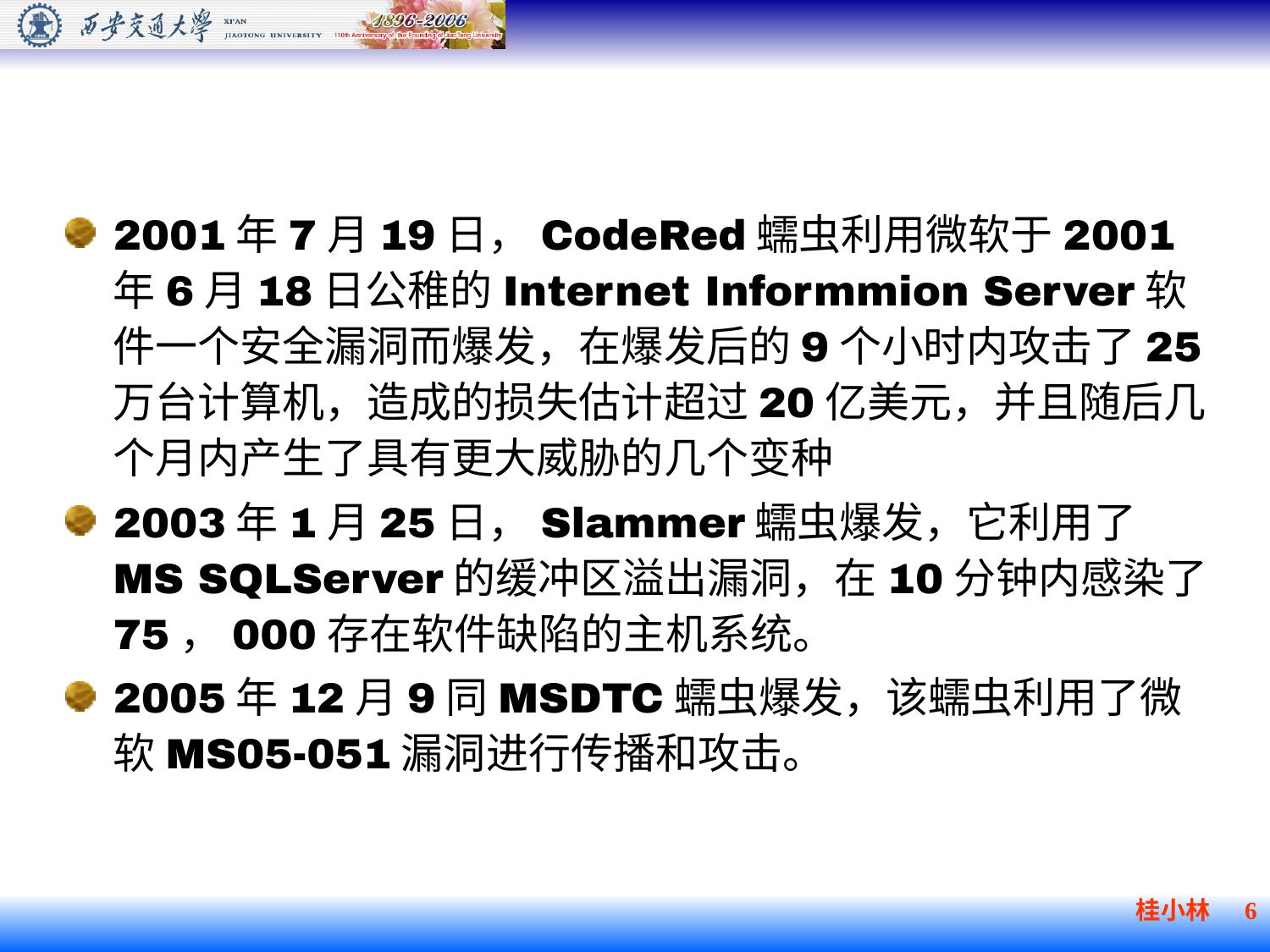

#
2001年7月19日，CodeRed蠕虫利用微软于2001年6月18日公稚的Internet Informmion Server软件一个安全漏洞而爆发，在爆发后的9个小时内攻击了25万台计算机，造成的损失估计超过20亿美元，并且随后几个月内产生了具有更大威胁的几个变种
2003年1月25日，Slammer蠕虫爆发，它利用了MS SQLServer的缓冲区溢出漏洞，在10分钟内感染了75，000存在软件缺陷的主机系统。
2005年12月9同MSDTC蠕虫爆发，该蠕虫利用了微软MS05-051漏洞进行传播和攻击。
桂小林     6